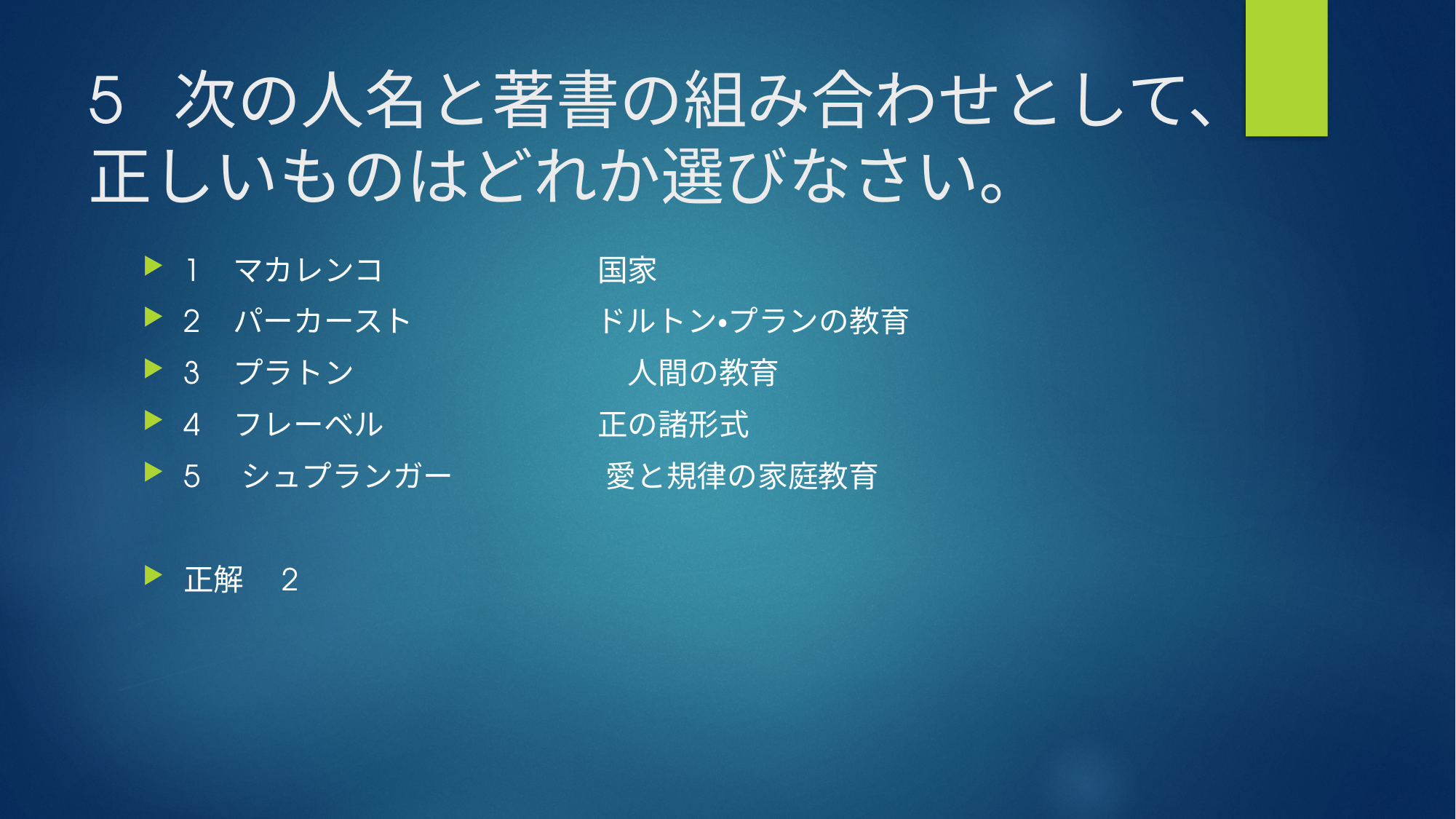

# 5  次の人名と著書の組み合わせとして、正しいものはどれか選びなさい。
1   マカレンコ　　　　　　　国家
2   パーカースト　　　　　　ドルトン・プランの教育
3   プラトン　　　　　　　　　人間の教育
4   フレーベル　　　　　　　正の諸形式
5    シュプランガー　　　　　愛と規律の家庭教育

正解　2